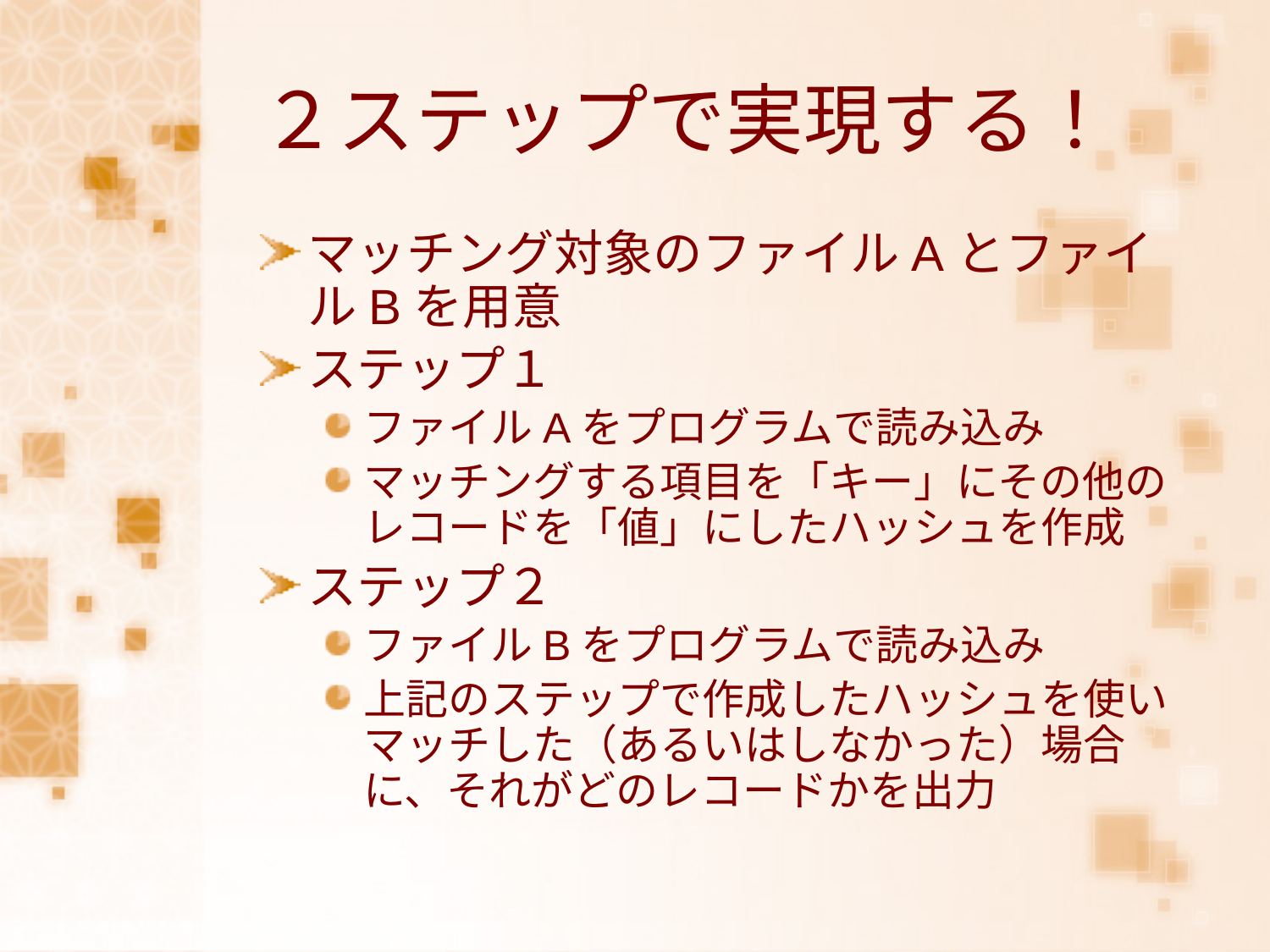

# ２ステップで実現する！
マッチング対象のファイルAとファイルBを用意
ステップ１
ファイルAをプログラムで読み込み
マッチングする項目を「キー」にその他のレコードを「値」にしたハッシュを作成
ステップ２
ファイルBをプログラムで読み込み
上記のステップで作成したハッシュを使いマッチした（あるいはしなかった）場合に、それがどのレコードかを出力